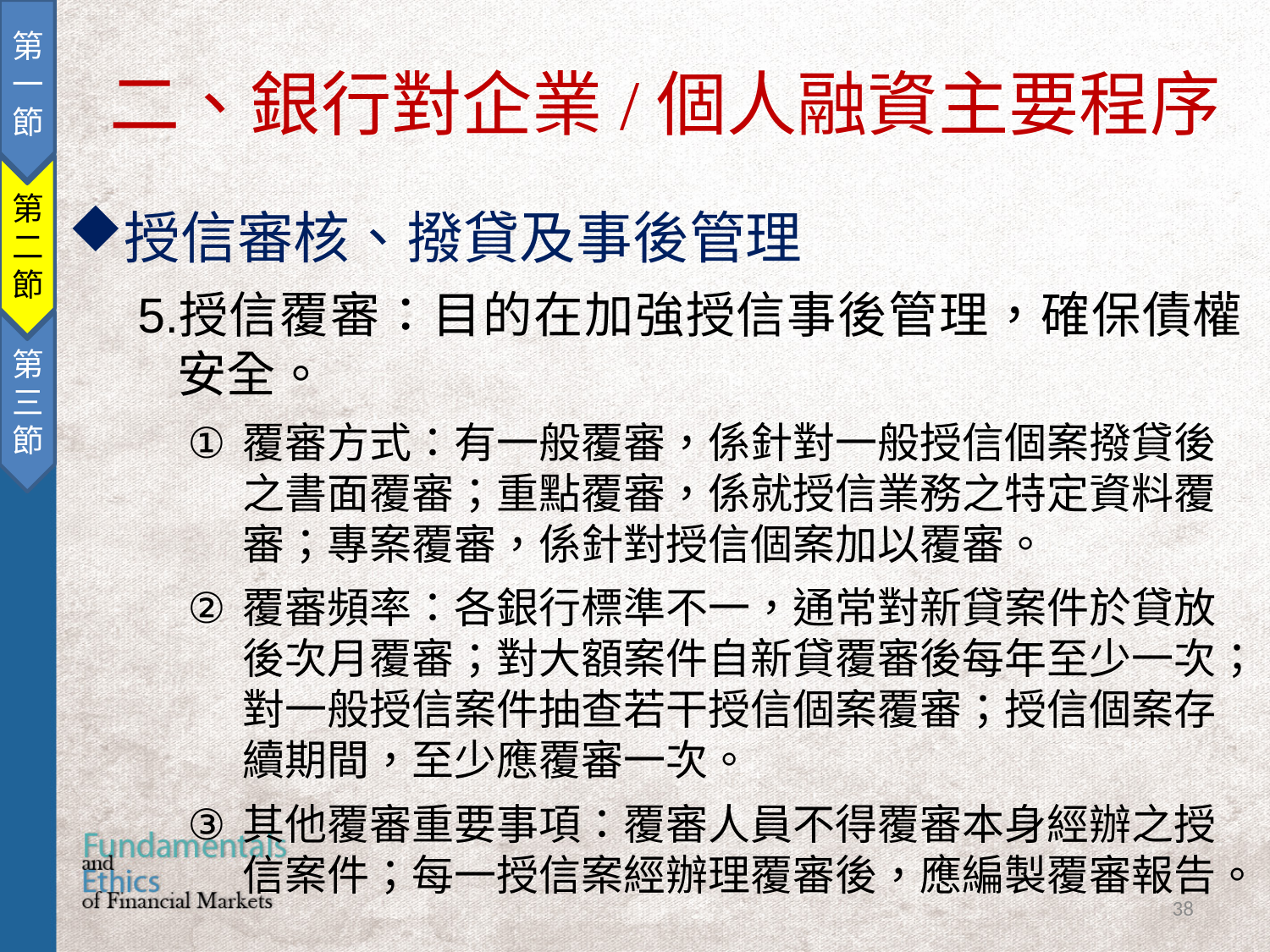

第一節
第二節
第三節
二、銀行對企業/個人融資主要程序
授信審核、撥貸及事後管理
授信覆審：目的在加強授信事後管理，確保債權安全。
覆審方式：有一般覆審，係針對一般授信個案撥貸後之書面覆審；重點覆審，係就授信業務之特定資料覆審；專案覆審，係針對授信個案加以覆審。
覆審頻率：各銀行標準不一，通常對新貸案件於貸放後次月覆審；對大額案件自新貸覆審後每年至少一次；對一般授信案件抽查若干授信個案覆審；授信個案存續期間，至少應覆審一次。
其他覆審重要事項：覆審人員不得覆審本身經辦之授信案件；每一授信案經辦理覆審後，應編製覆審報告。
38